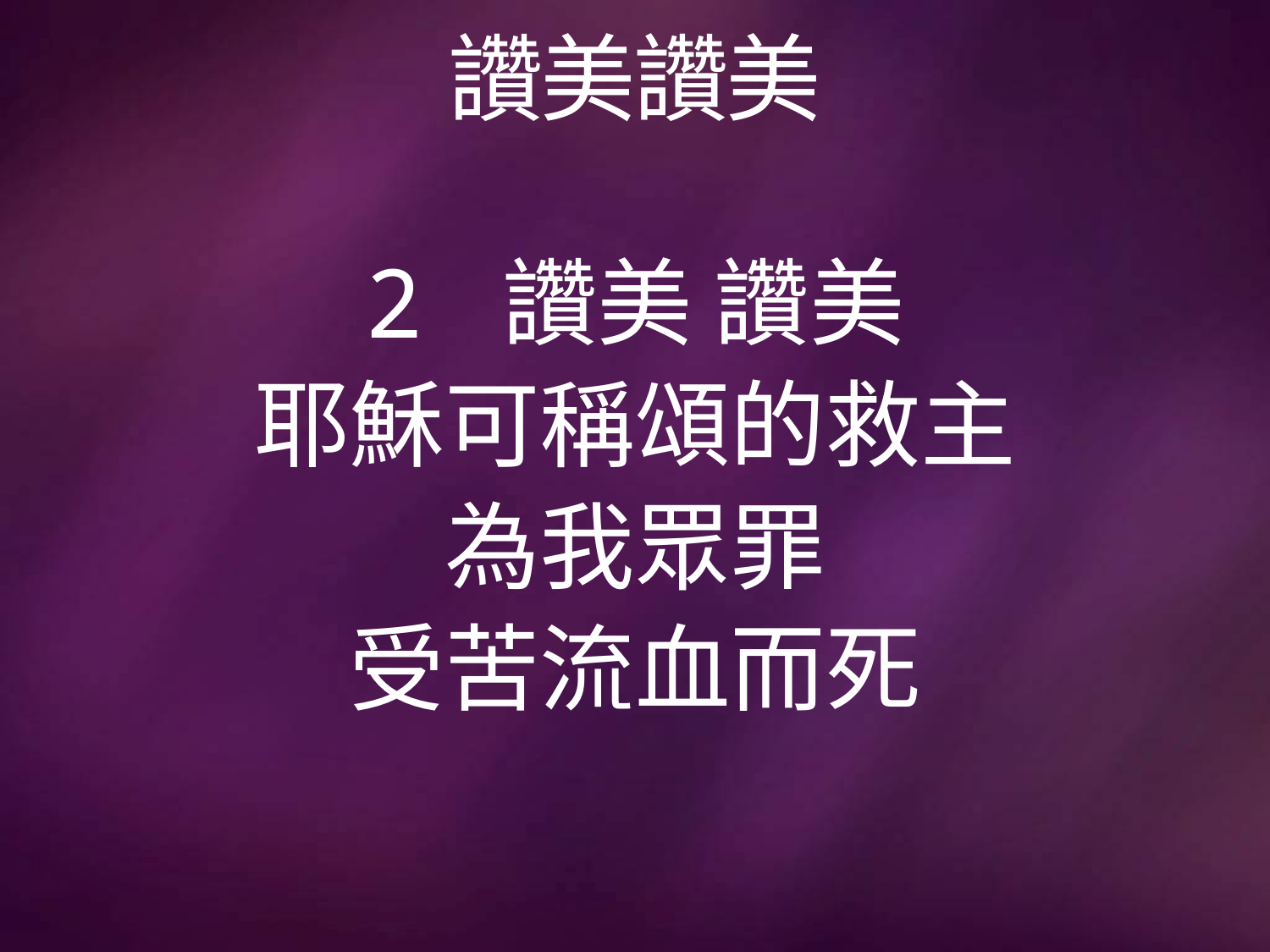

# 讚美讚美
2 讚美 讚美
耶穌可稱頌的救主
為我眾罪
受苦流血而死